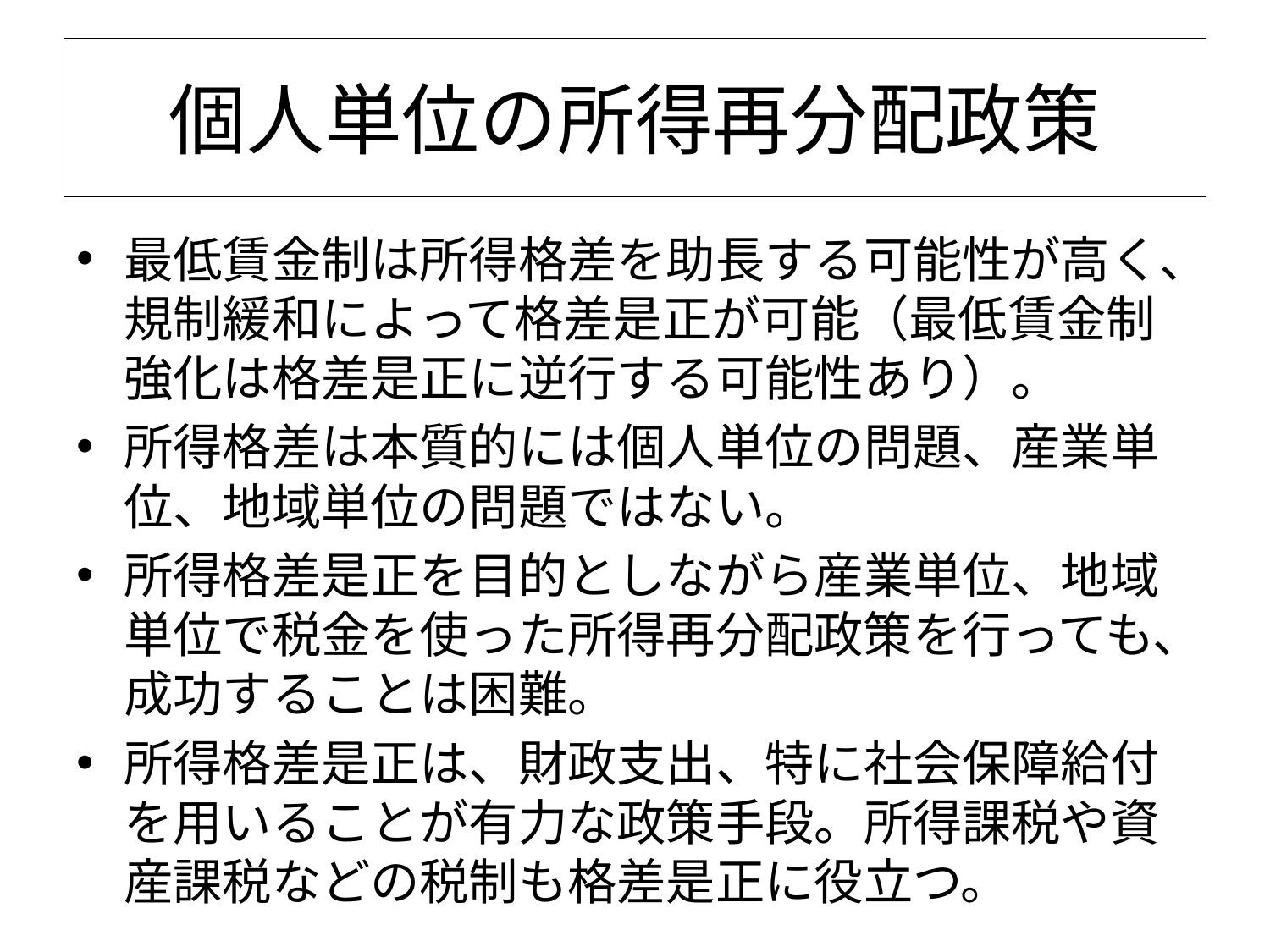

# 個人単位の所得再分配政策
最低賃金制は所得格差を助長する可能性が高く、規制緩和によって格差是正が可能（最低賃金制強化は格差是正に逆行する可能性あり）。
所得格差は本質的には個人単位の問題、産業単位、地域単位の問題ではない。
所得格差是正を目的としながら産業単位、地域単位で税金を使った所得再分配政策を行っても、成功することは困難。
所得格差是正は、財政支出、特に社会保障給付を用いることが有力な政策手段。所得課税や資産課税などの税制も格差是正に役立つ。